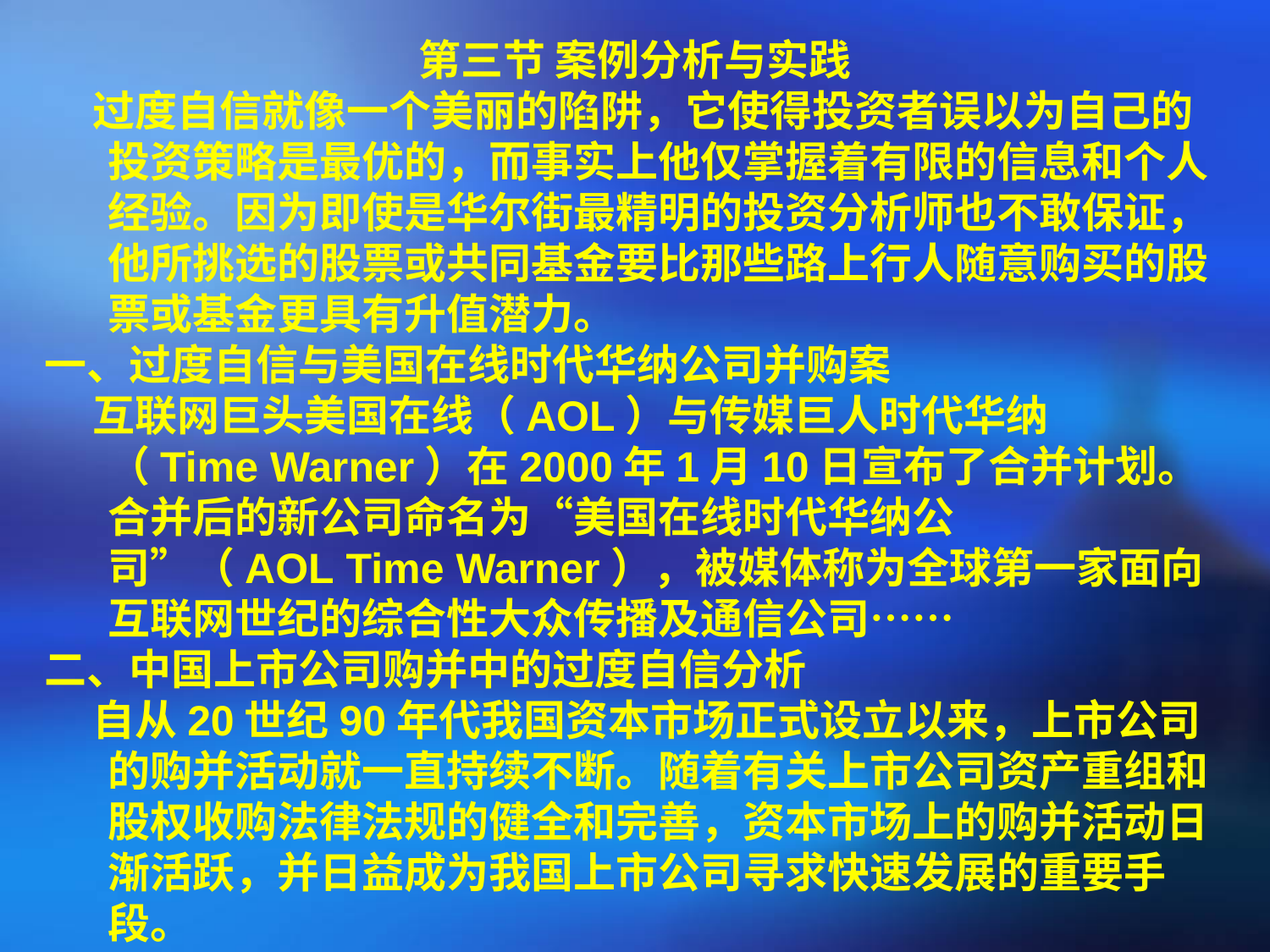

第三节 案例分析与实践
    过度自信就像一个美丽的陷阱，它使得投资者误以为自己的投资策略是最优的，而事实上他仅掌握着有限的信息和个人经验。因为即使是华尔街最精明的投资分析师也不敢保证，他所挑选的股票或共同基金要比那些路上行人随意购买的股票或基金更具有升值潜力。
一、过度自信与美国在线时代华纳公司并购案
    互联网巨头美国在线（AOL）与传媒巨人时代华纳（Time Warner）在2000年1月10日宣布了合并计划。合并后的新公司命名为“美国在线时代华纳公司”（AOL Time Warner），被媒体称为全球第一家面向互联网世纪的综合性大众传播及通信公司……
二、中国上市公司购并中的过度自信分析
    自从20世纪90年代我国资本市场正式设立以来，上市公司的购并活动就一直持续不断。随着有关上市公司资产重组和股权收购法律法规的健全和完善，资本市场上的购并活动日渐活跃，并日益成为我国上市公司寻求快速发展的重要手段。